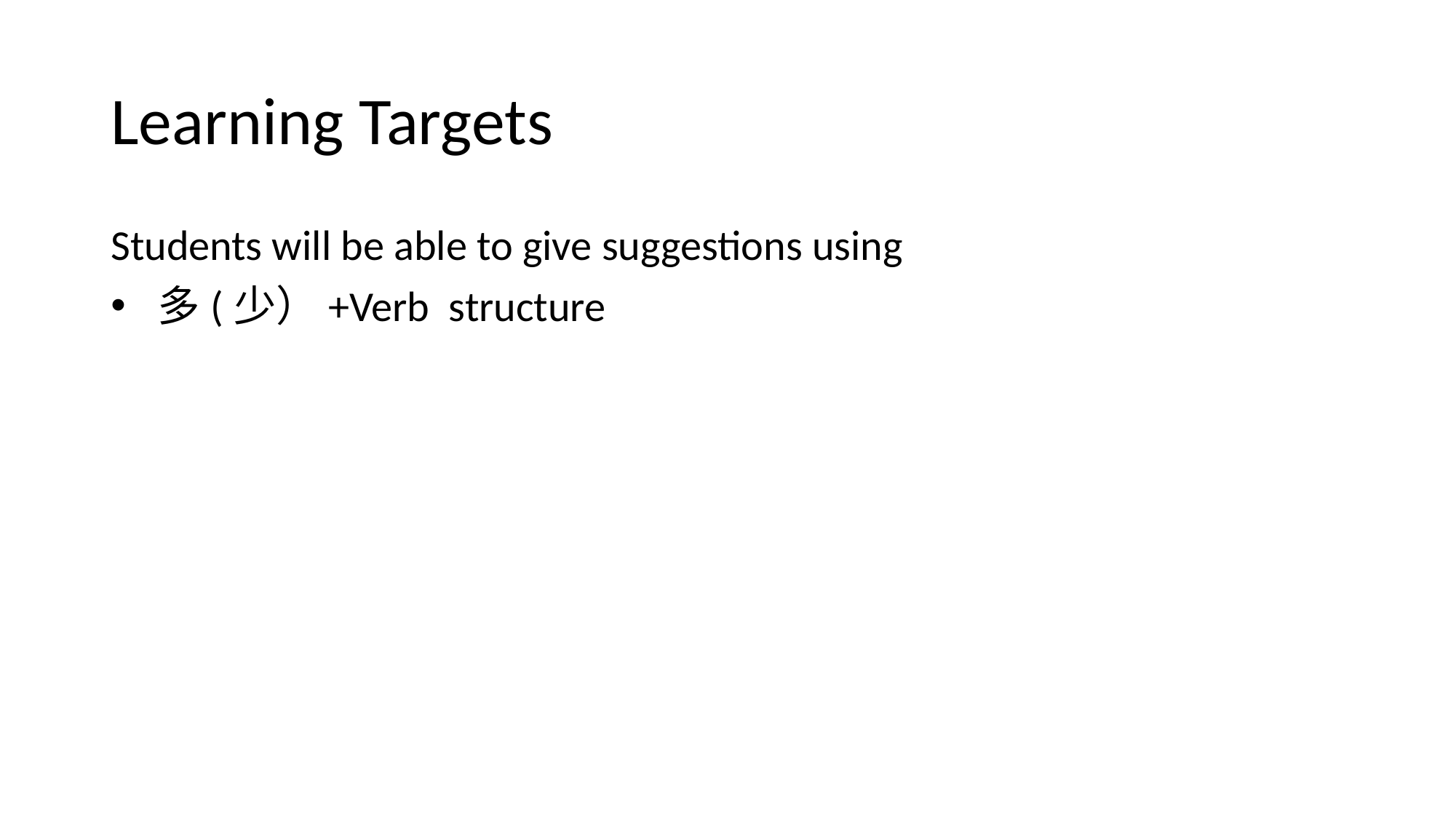

# Learning Targets
Students will be able to give suggestions using
 多(少）+Verb  structure